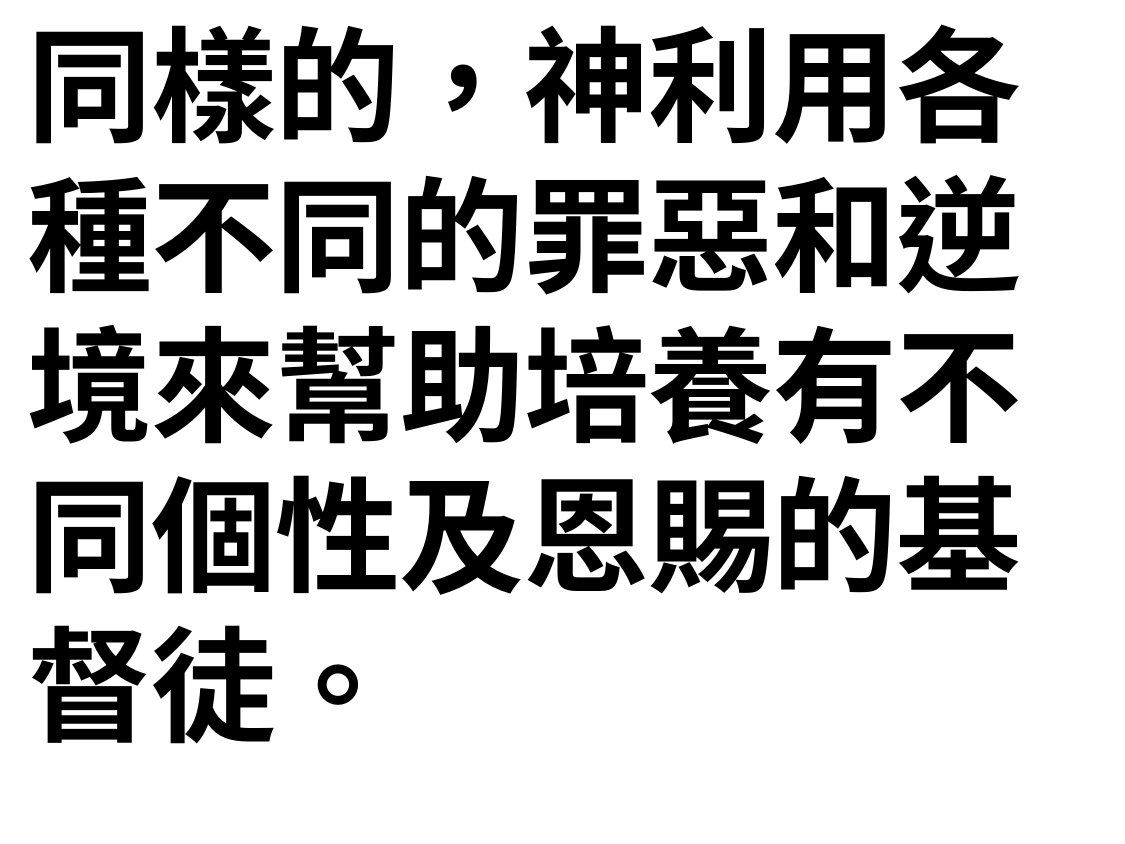

同樣的，神利用各種不同的罪惡和逆境來幫助培養有不同個性及恩賜的基督徒。